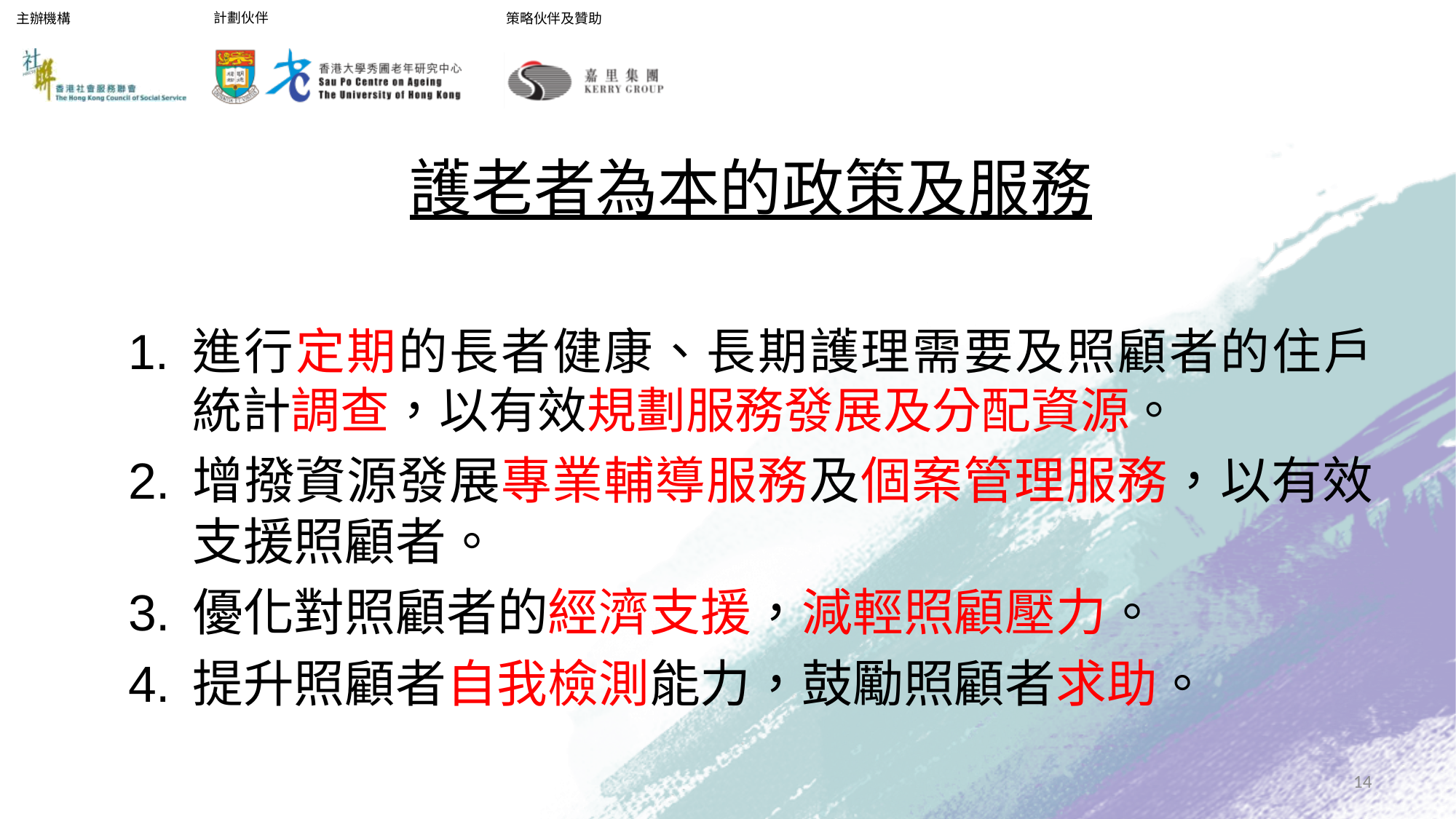

護老者為本的政策及服務

進行定期的長者健康、長期護理需要及照顧者的住戶統計調查，以有效規劃服務發展及分配資源。
增撥資源發展專業輔導服務及個案管理服務，以有效支援照顧者。
優化對照顧者的經濟支援，減輕照顧壓力。
提升照顧者自我檢測能力，鼓勵照顧者求助。

14